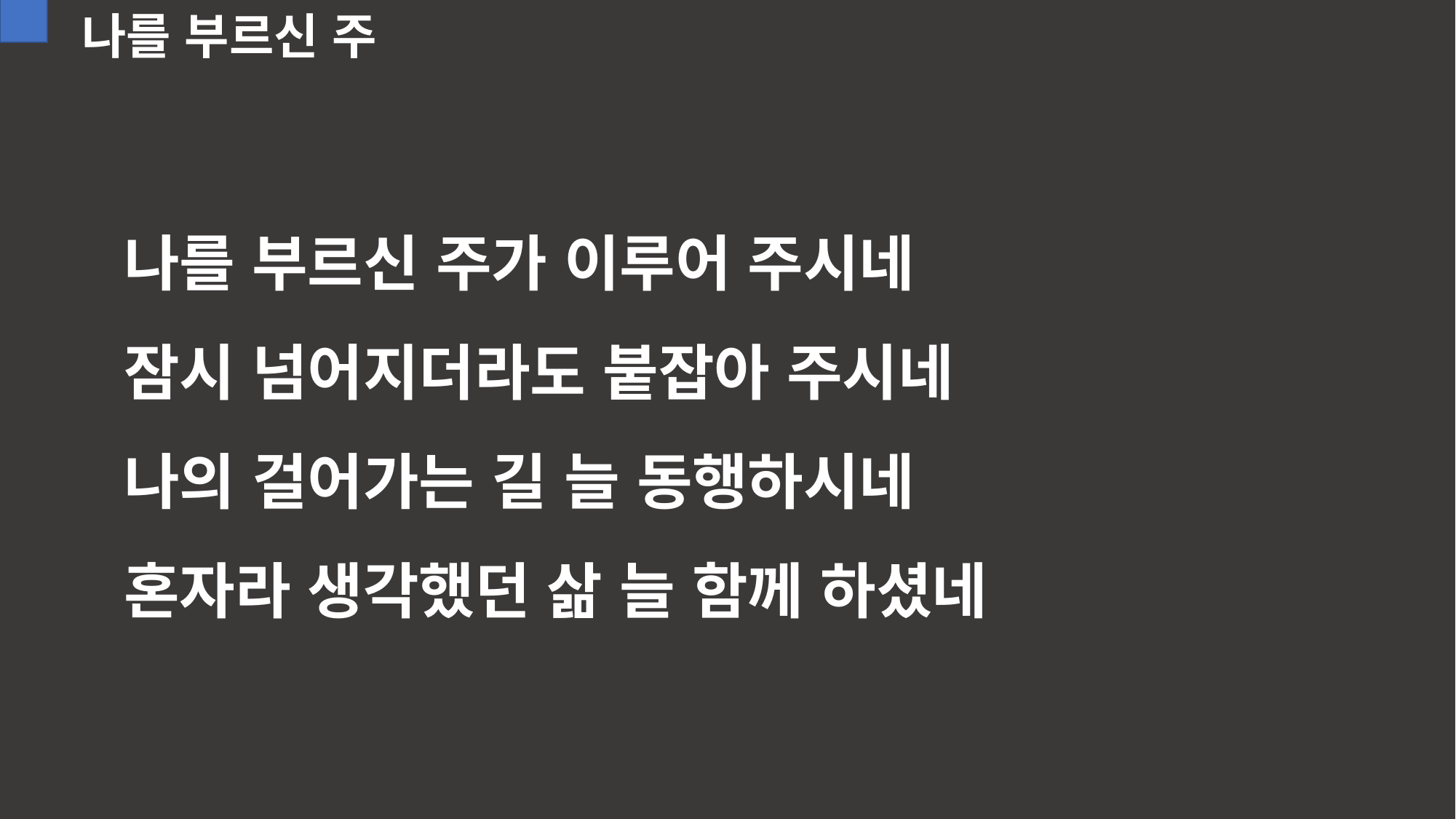

나를 부르신 주

나를 부르신 주가 이루어 주시네
잠시 넘어지더라도 붙잡아 주시네
나의 걸어가는 길 늘 동행하시네
혼자라 생각했던 삶 늘 함께 하셨네